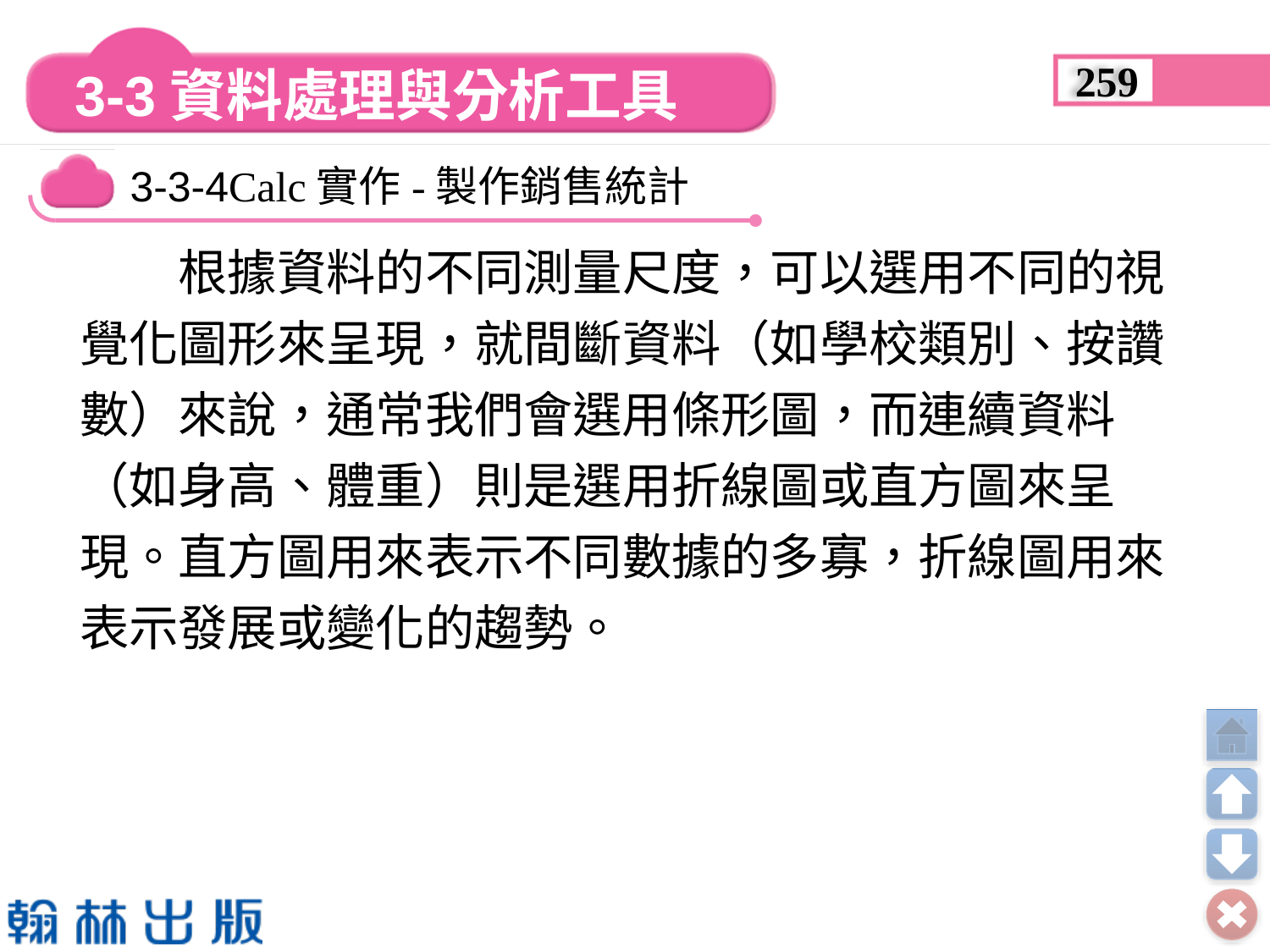

259
　　根據資料的不同測量尺度，可以選用不同的視覺化圖形來呈現，就間斷資料（如學校類別、按讚數）來說，通常我們會選用條形圖，而連續資料（如身高、體重）則是選用折線圖或直方圖來呈現。直方圖用來表示不同數據的多寡，折線圖用來表示發展或變化的趨勢。